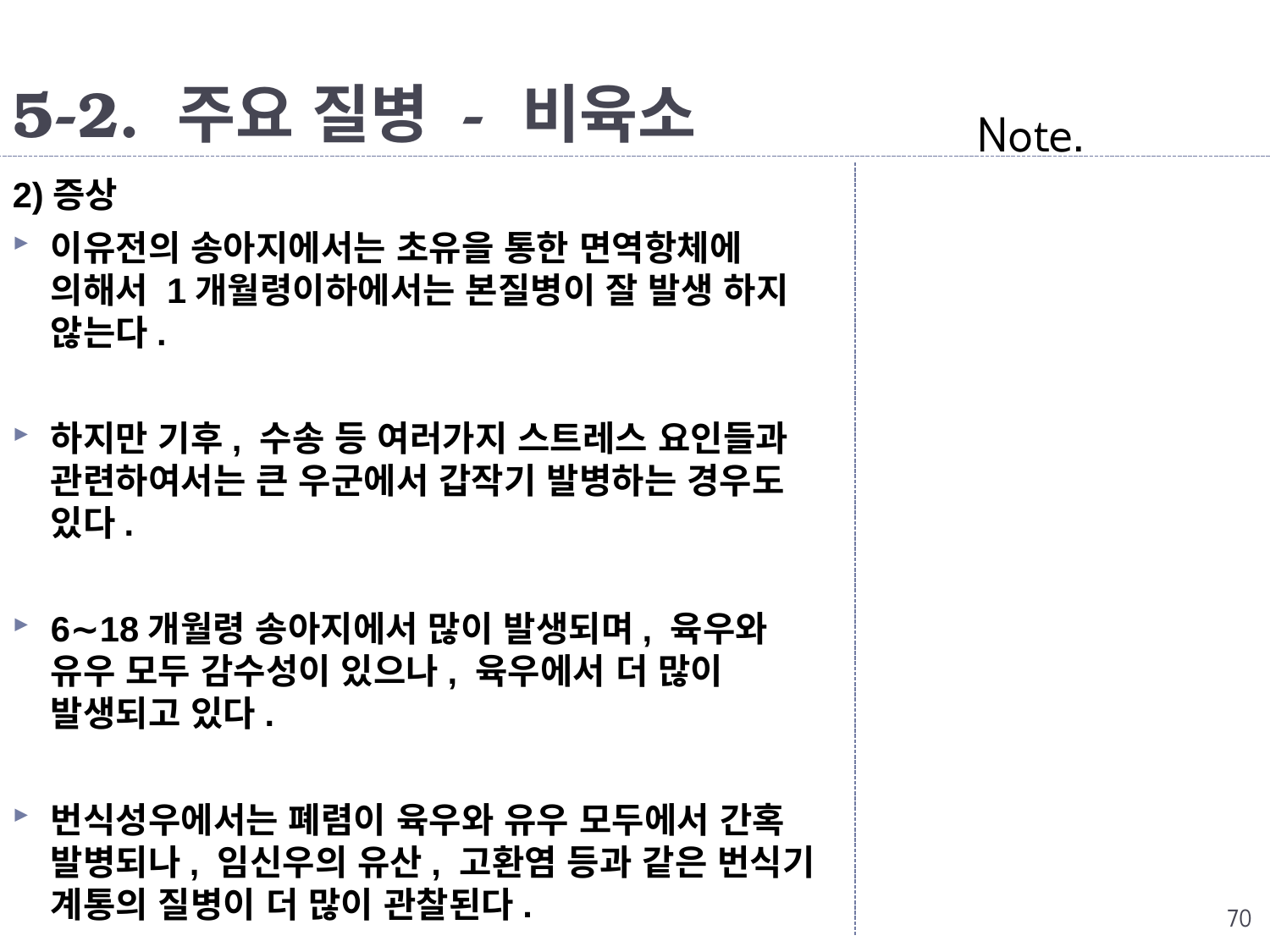

# 5-2. 주요 질병 - 비육소
Note.

2)증상
이유전의 송아지에서는 초유을 통한 면역항체에 의해서 1개월령이하에서는 본질병이 잘 발생 하지 않는다.

하지만 기후, 수송 등 여러가지 스트레스 요인들과 관련하여서는 큰 우군에서 갑작기 발병하는 경우도 있다.

6∼18개월령 송아지에서 많이 발생되며, 육우와 유우 모두 감수성이 있으나, 육우에서 더 많이 발생되고 있다.

번식성우에서는 폐렴이 육우와 유우 모두에서 간혹 발병되나, 임신우의 유산, 고환염 등과 같은 번식기 계통의 질병이 더 많이 관찰된다.
70